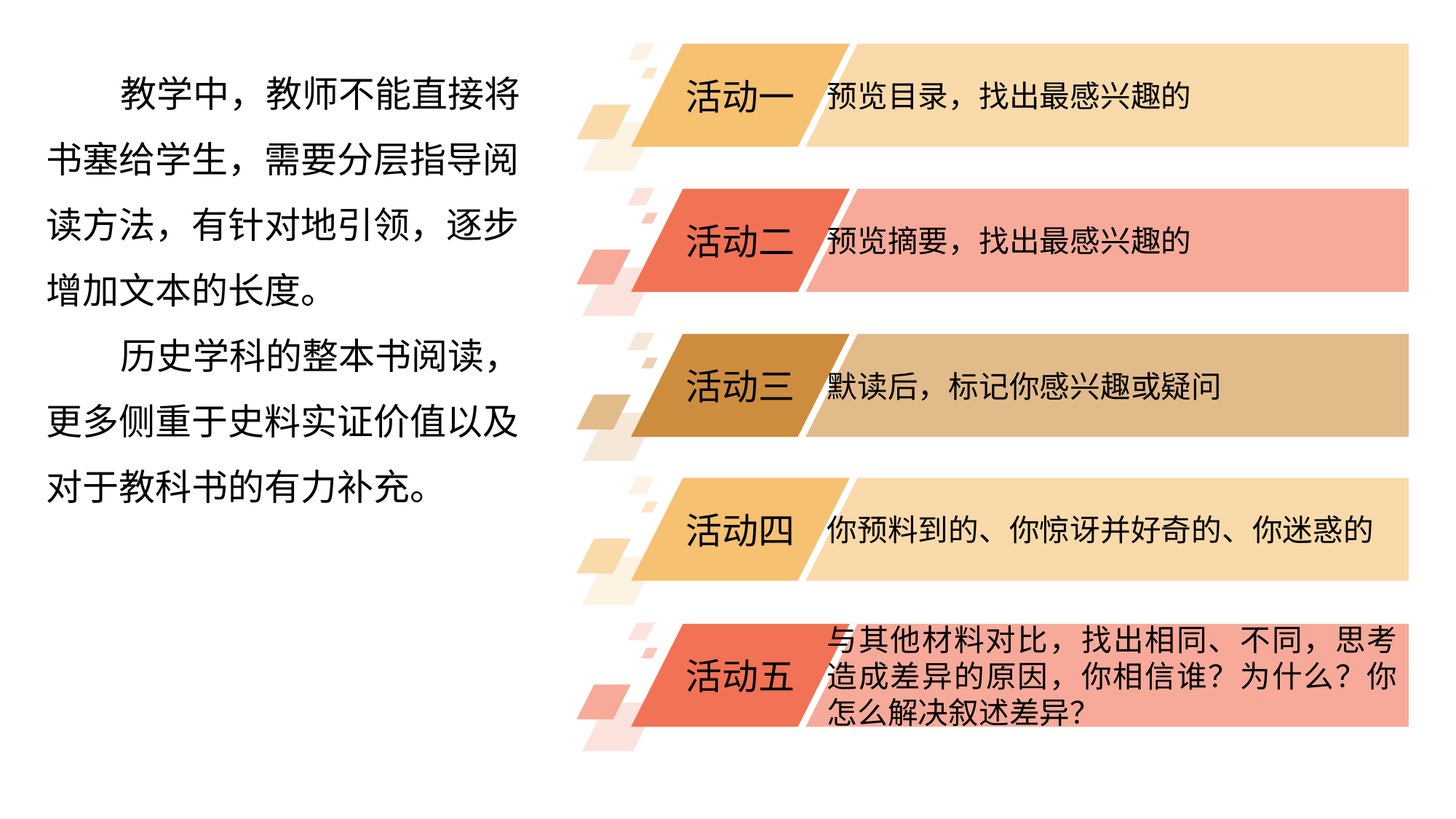

活动一
预览目录，找出最感兴趣的

        教学中，教师不能直接将书塞给学生，需要分层指导阅读方法，有针对地引领，逐步增加文本的长度。
        历史学科的整本书阅读，更多侧重于史料实证价值以及对于教科书的有力补充。

活动二
预览摘要，找出最感兴趣的

活动三
默读后，标记你感兴趣或疑问

活动四
你预料到的、你惊讶并好奇的、你迷惑的

活动五
与其他材料对比，找出相同、不同，思考造成差异的原因，你相信谁？为什么？你怎么解决叙述差异？